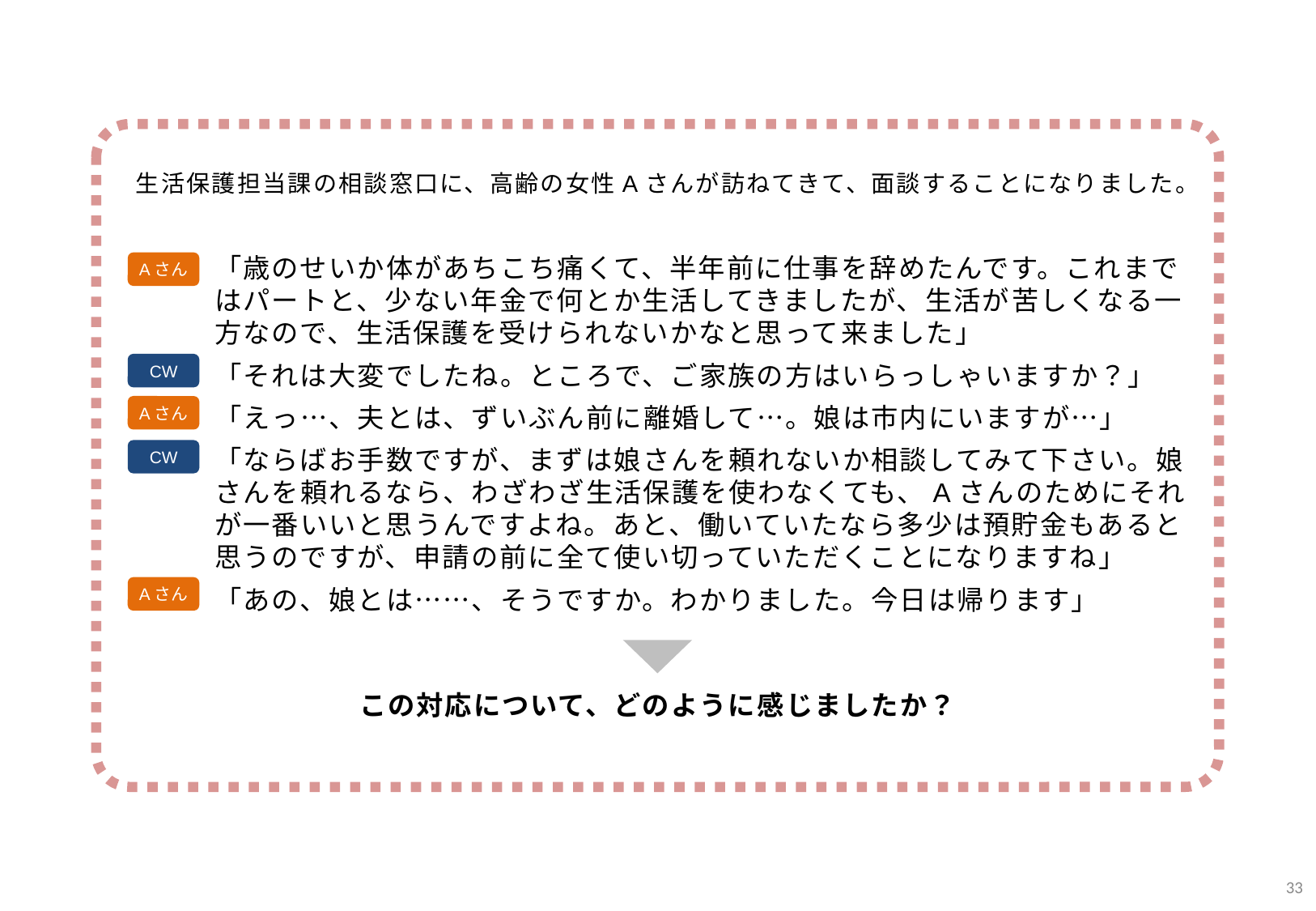

生活保護担当課の相談窓口に、高齢の女性Aさんが訪ねてきて、面談することになりました。

この対応について、どのように感じましたか？
「歳のせいか体があちこち痛くて、半年前に仕事を辞めたんです。これまではパートと、少ない年金で何とか生活してきましたが、生活が苦しくなる一方なので、生活保護を受けられないかなと思って来ました」
「それは大変でしたね。ところで、ご家族の方はいらっしゃいますか？」
「えっ…、夫とは、ずいぶん前に離婚して…。娘は市内にいますが…」
「ならばお手数ですが、まずは娘さんを頼れないか相談してみて下さい。娘さんを頼れるなら、わざわざ生活保護を使わなくても、Aさんのためにそれが一番いいと思うんですよね。あと、働いていたなら多少は預貯金もあると思うのですが、申請の前に全て使い切っていただくことになりますね」
「あの、娘とは……、そうですか。わかりました。今日は帰ります」
Aさん
CW
Aさん
CW
Aさん

33